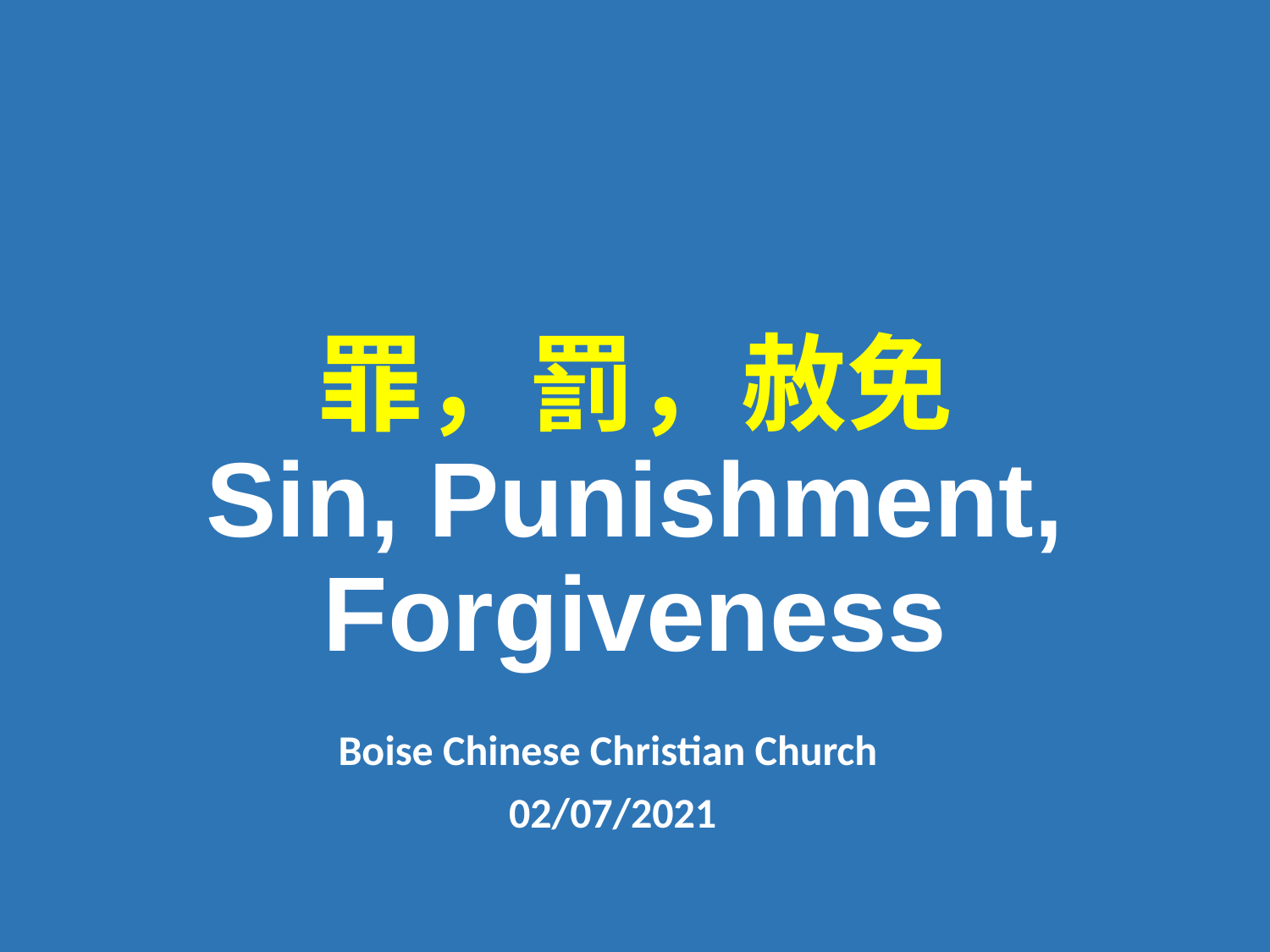

# 罪，罰，赦免 Sin, Punishment, Forgiveness
Boise Chinese Christian Church
02/07/2021